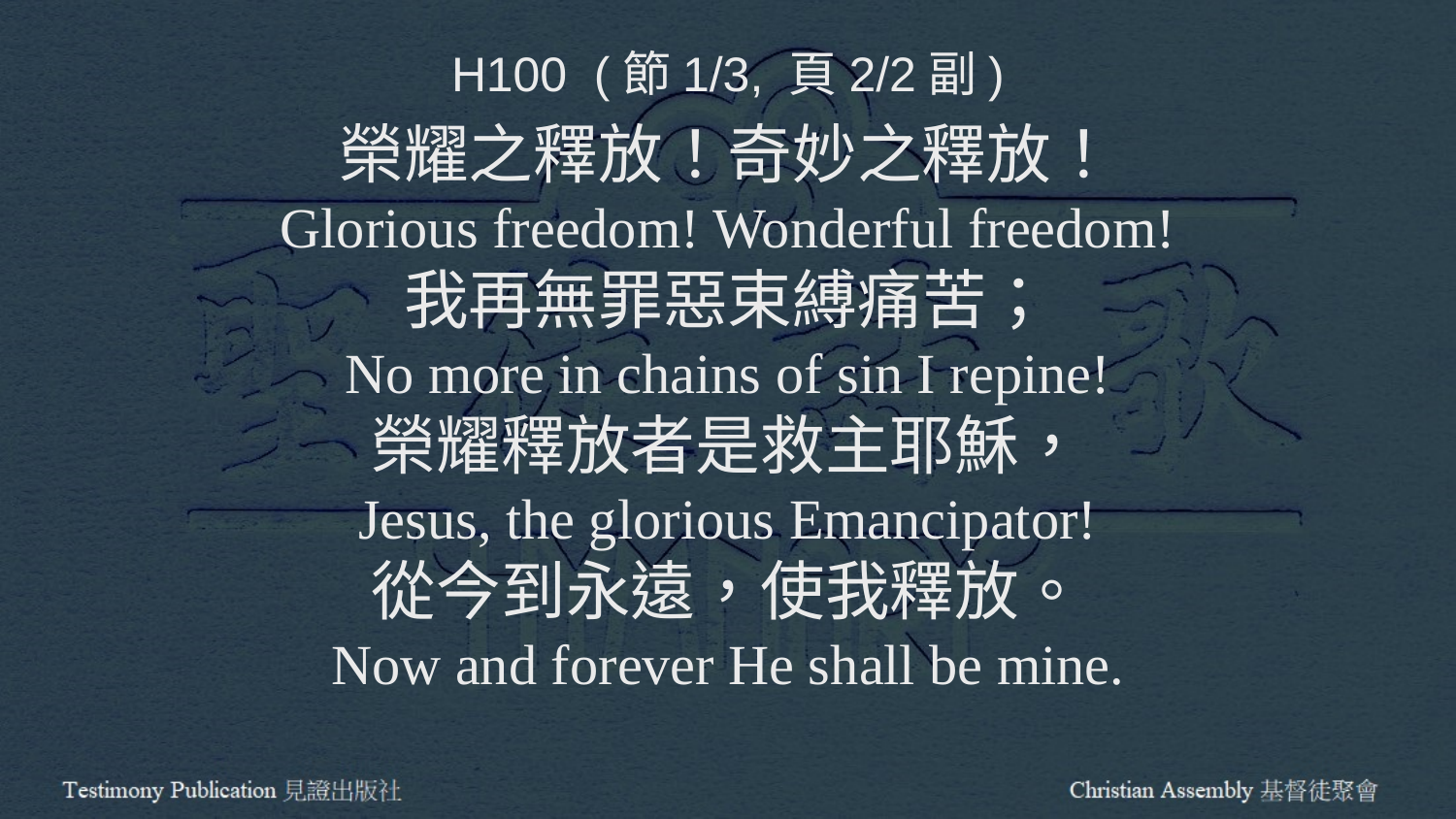

H100  (節1/3, 頁2/2副)
榮耀之釋放！奇妙之釋放！
Glorious freedom! Wonderful freedom!
我再無罪惡束縛痛苦；
No more in chains of sin I repine!
榮耀釋放者是救主耶穌，
Jesus, the glorious Emancipator!
從今到永遠，使我釋放。
Now and forever He shall be mine.